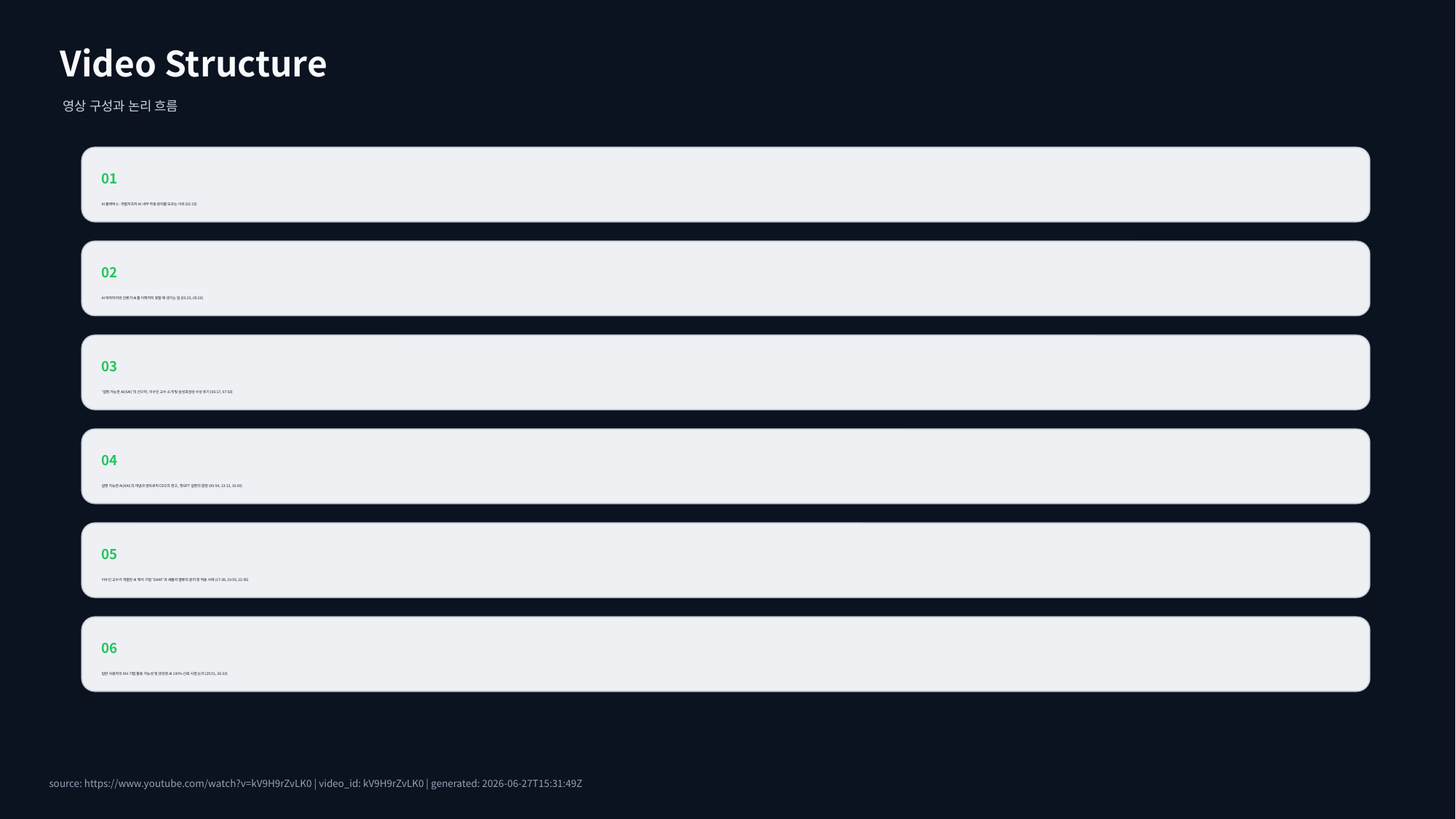

Video Structure
영상 구성과 논리 흐름

01
AI 블랙박스: 개발자조차 AI 내부 작동 원리를 모르는 이유 (02:15)

02
AI 파라미터와 인류가 AI를 이해하지 못할 때 생기는 일 (03:25, 05:26)

03
'설명 가능한 AI(XAI)'의 선구자, 이수인 교수 소개 및 삼성호암상 수상 후기 (06:17, 07:03)

04
설명 가능한 AI(XAI)의 개념과 앤트로픽 CEO의 경고, 챗GPT 설명의 함정 (09:54, 13:12, 16:00)

05
이수인 교수가 개발한 AI 해석 기법 'SHAP'과 섀플리 밸류의 원리 및 적용 사례 (17:38, 19:59, 22:56)

06
일반 사용자의 XAI 기법 활용 가능성 및 생성형 AI 100% 신뢰 시점 논의 (25:51, 26:33)
source: https://www.youtube.com/watch?v=kV9H9rZvLK0 | video_id: kV9H9rZvLK0 | generated: 2026-06-27T15:31:49Z